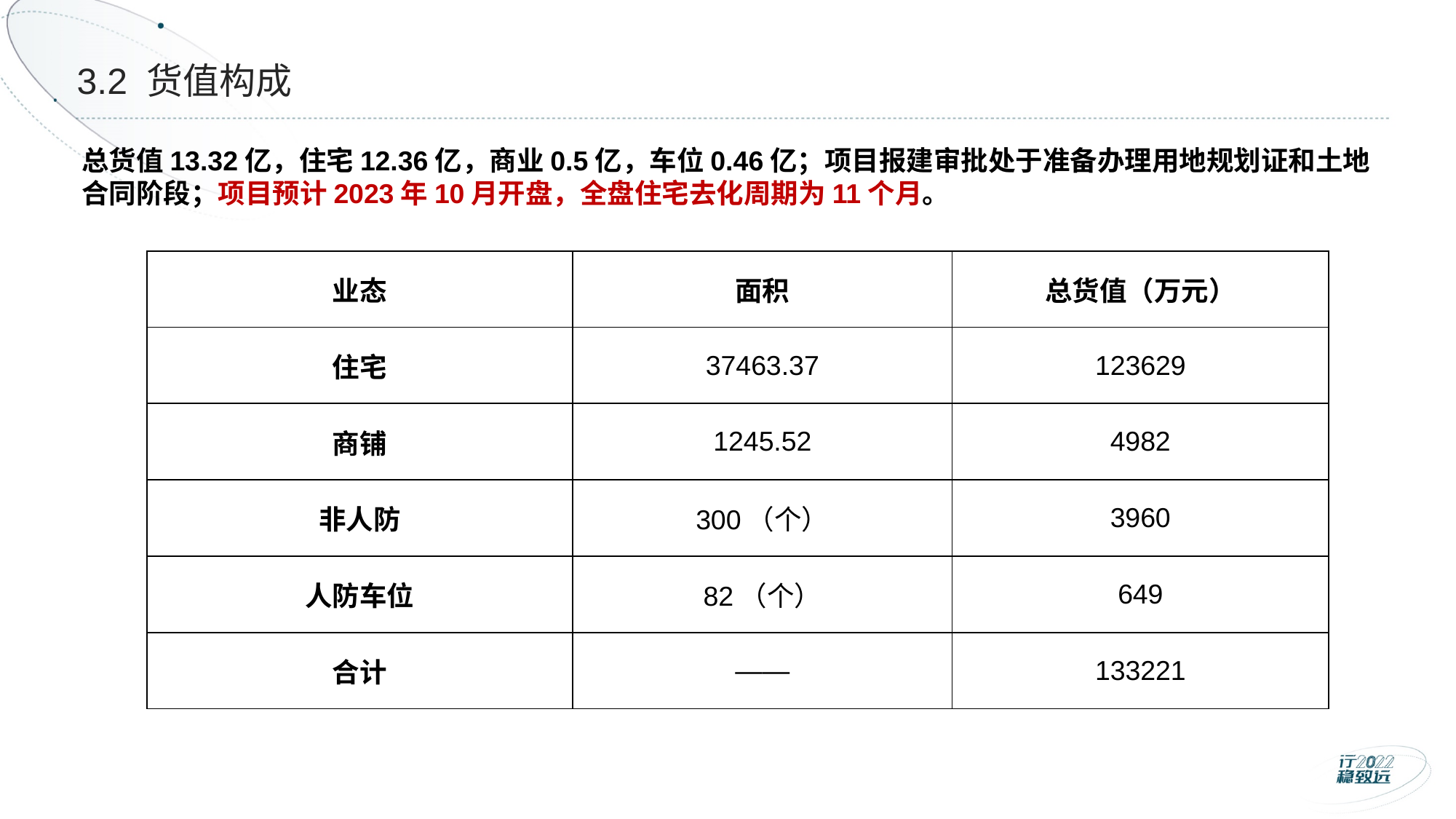

# 3.2 货值构成
总货值13.32亿，住宅12.36亿，商业0.5亿，车位0.46亿；项目报建审批处于准备办理用地规划证和土地合同阶段；项目预计2023年10月开盘，全盘住宅去化周期为11个月。
| 业态 | 面积 | 总货值（万元） |
| --- | --- | --- |
| 住宅 | 37463.37 | 123629 |
| 商铺 | 1245.52 | 4982 |
| 非人防 | 300（个） | 3960 |
| 人防车位 | 82（个） | 649 |
| 合计 | —— | 133221 |